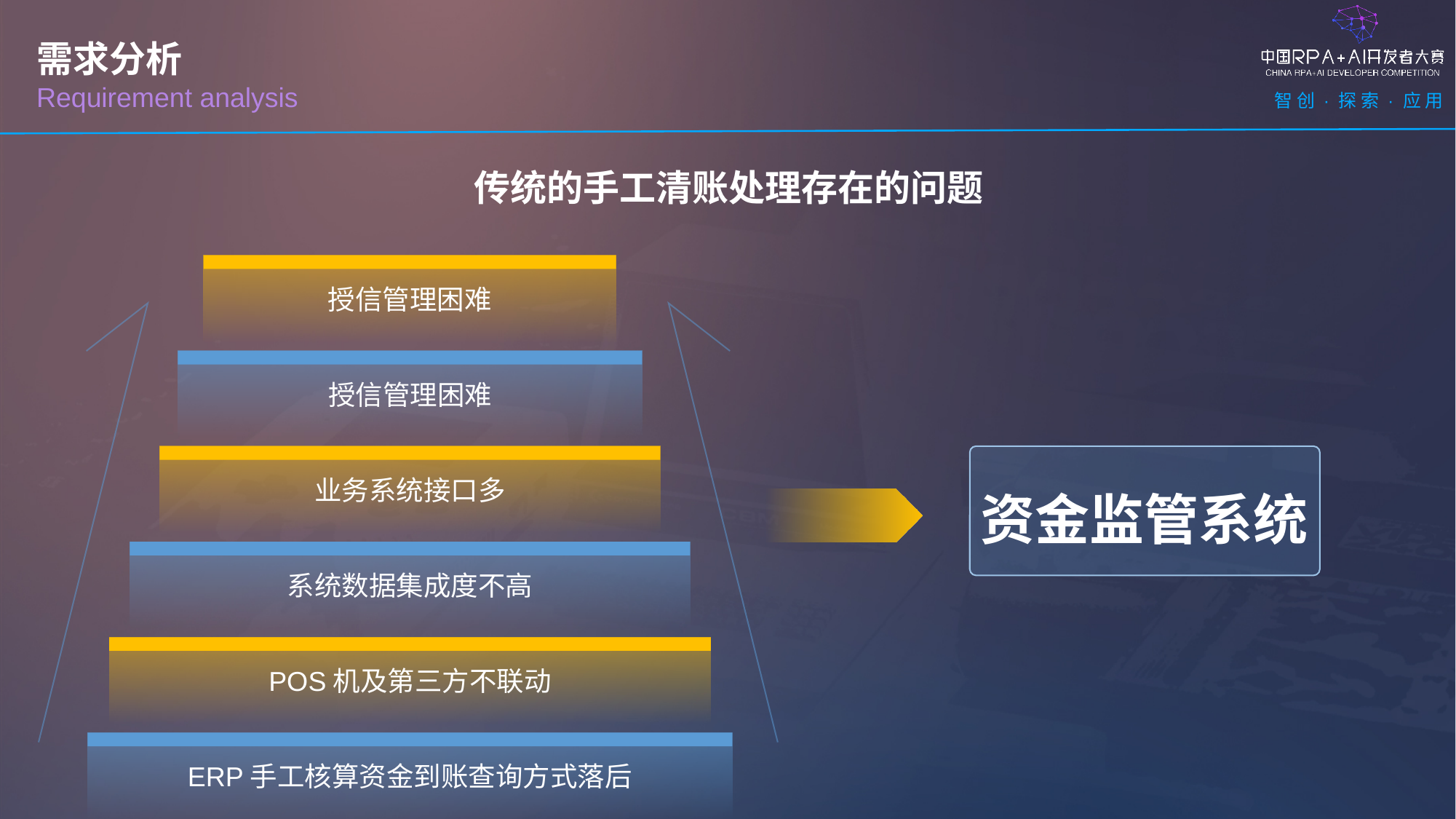

需求分析
Requirement analysis
传统的手工清账处理存在的问题
授信管理困难

授信管理困难

业务系统接口多

资金监管系统

系统数据集成度不高

POS机及第三方不联动

ERP手工核算资金到账查询方式落后